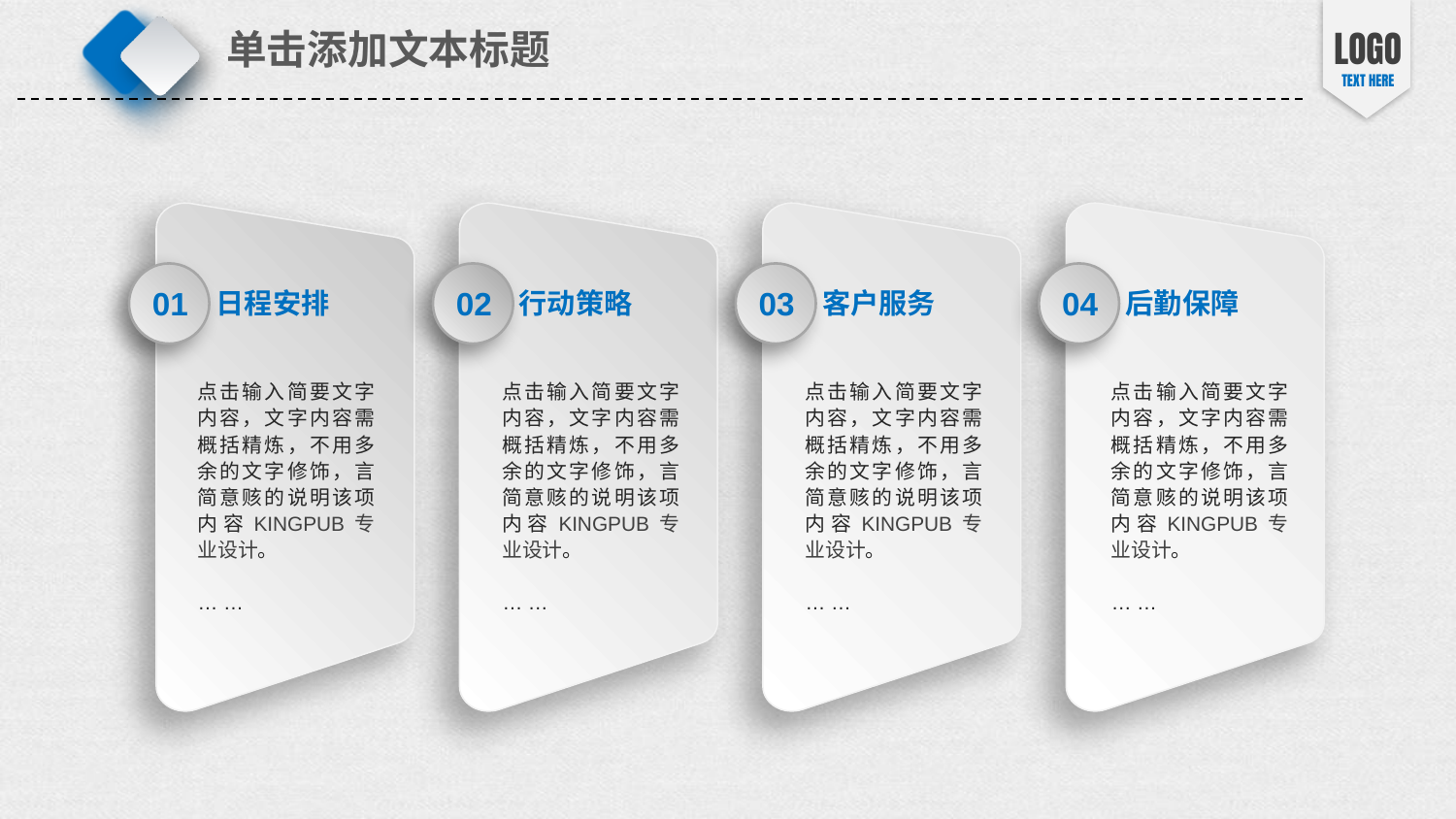

单击添加文本标题

01

02

03

04
日程安排
行动策略
客户服务
后勤保障
点击输入简要文字内容，文字内容需概括精炼，不用多余的文字修饰，言简意赅的说明该项内容KINGPUB专业设计。

… …
点击输入简要文字内容，文字内容需概括精炼，不用多余的文字修饰，言简意赅的说明该项内容KINGPUB专业设计。

… …
点击输入简要文字内容，文字内容需概括精炼，不用多余的文字修饰，言简意赅的说明该项内容KINGPUB专业设计。

… …
点击输入简要文字内容，文字内容需概括精炼，不用多余的文字修饰，言简意赅的说明该项内容KINGPUB专业设计。

… …